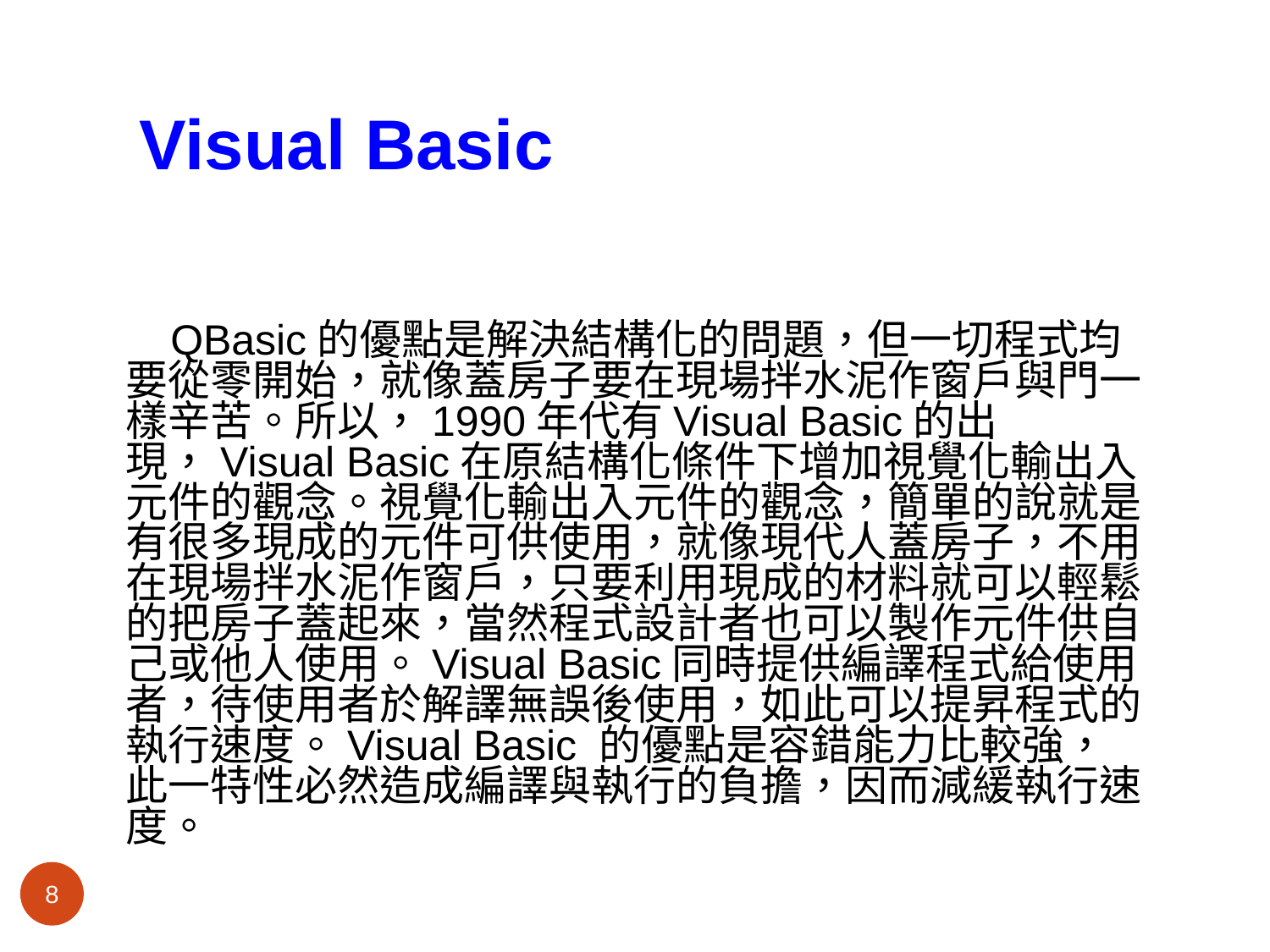

# Visual Basic
       QBasic的優點是解決結構化的問題，但一切程式均要從零開始，就像蓋房子要在現場拌水泥作窗戶與門一樣辛苦。所以，1990年代有Visual Basic的出現，Visual Basic在原結構化條件下增加視覺化輸出入元件的觀念。視覺化輸出入元件的觀念，簡單的說就是有很多現成的元件可供使用，就像現代人蓋房子，不用在現場拌水泥作窗戶，只要利用現成的材料就可以輕鬆的把房子蓋起來，當然程式設計者也可以製作元件供自己或他人使用。Visual Basic同時提供編譯程式給使用者，待使用者於解譯無誤後使用，如此可以提昇程式的執行速度。Visual Basic 的優點是容錯能力比較強，此一特性必然造成編譯與執行的負擔，因而減緩執行速度。

8